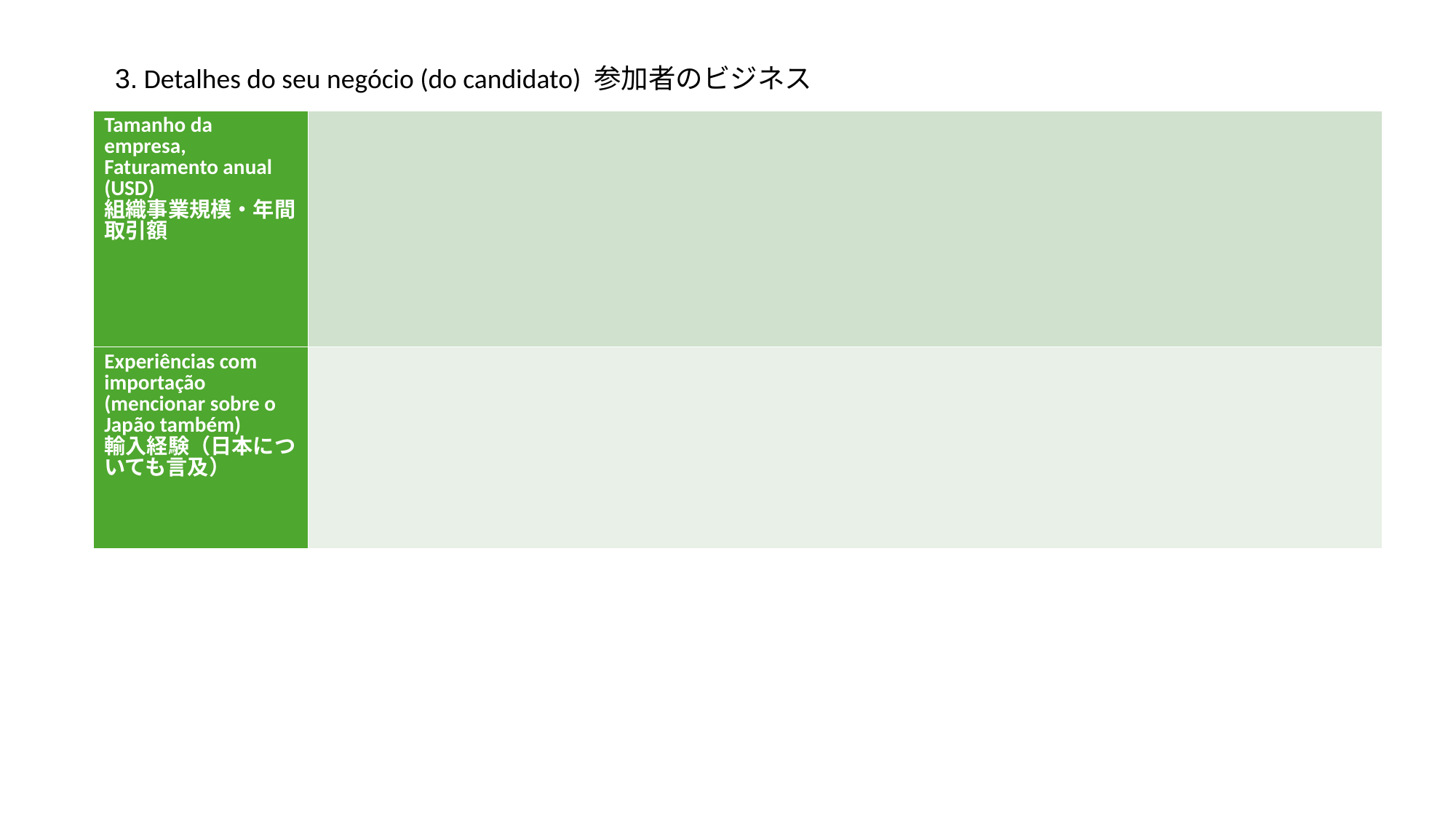

3. Detalhes do seu negócio (do candidato) 参加者のビジネス
| Tamanho da empresa, Faturamento anual (USD) 組織事業規模・年間取引額 |  |
| --- | --- |
| Experiências com importação (mencionar sobre o Japão também) 輸入経験（日本についても言及） |  |